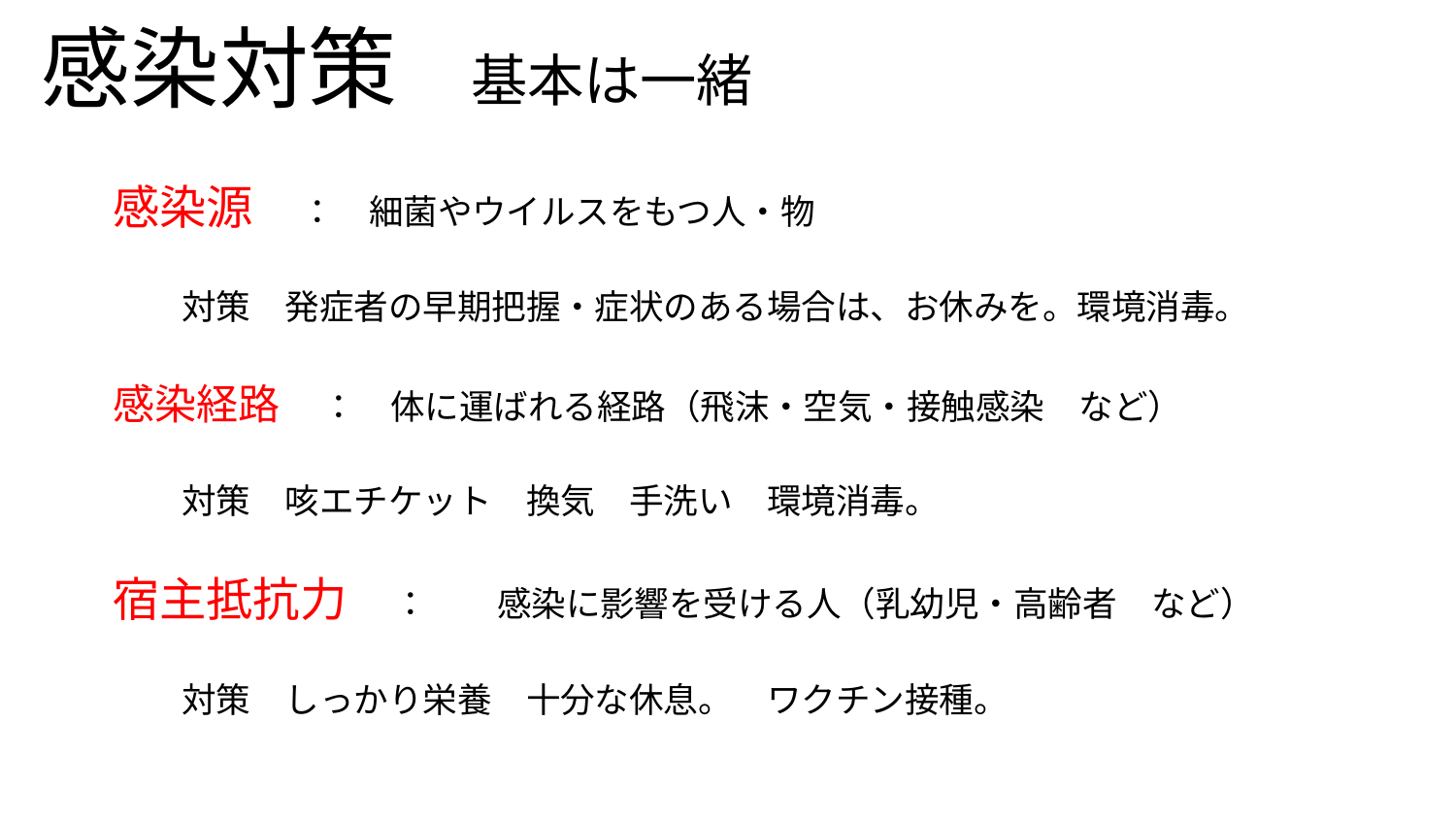

# 感染対策　基本は一緒
感染源　：　細菌やウイルスをもつ人・物

　　対策　発症者の早期把握・症状のある場合は、お休みを。環境消毒。

感染経路　：　体に運ばれる経路（飛沫・空気・接触感染　など）

　　対策　咳エチケット　換気　手洗い　環境消毒。

宿主抵抗力　：　　感染に影響を受ける人（乳幼児・高齢者　など）

　　対策　しっかり栄養　十分な休息。　ワクチン接種。